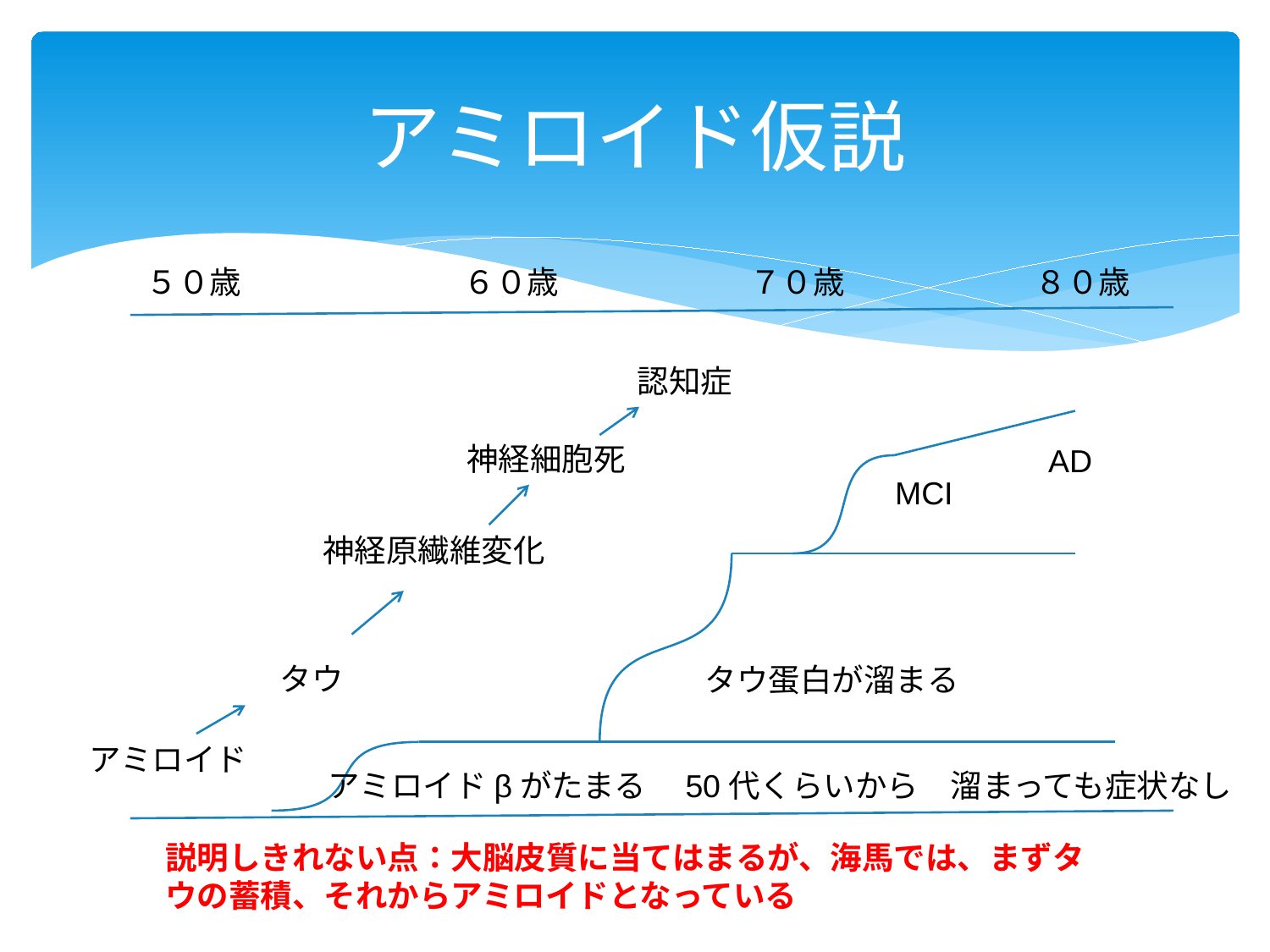

# アミロイド仮説
５０歳　　　　　　　６０歳　　　　　　７０歳　　　　　　８０歳
認知症
神経細胞死
AD

MCI

神経原繊維変化
タウ
タウ蛋白が溜まる
アミロイド
アミロイドβがたまる　50代くらいから　溜まっても症状なし
説明しきれない点：大脳皮質に当てはまるが、海馬では、まずタウの蓄積、それからアミロイドとなっている